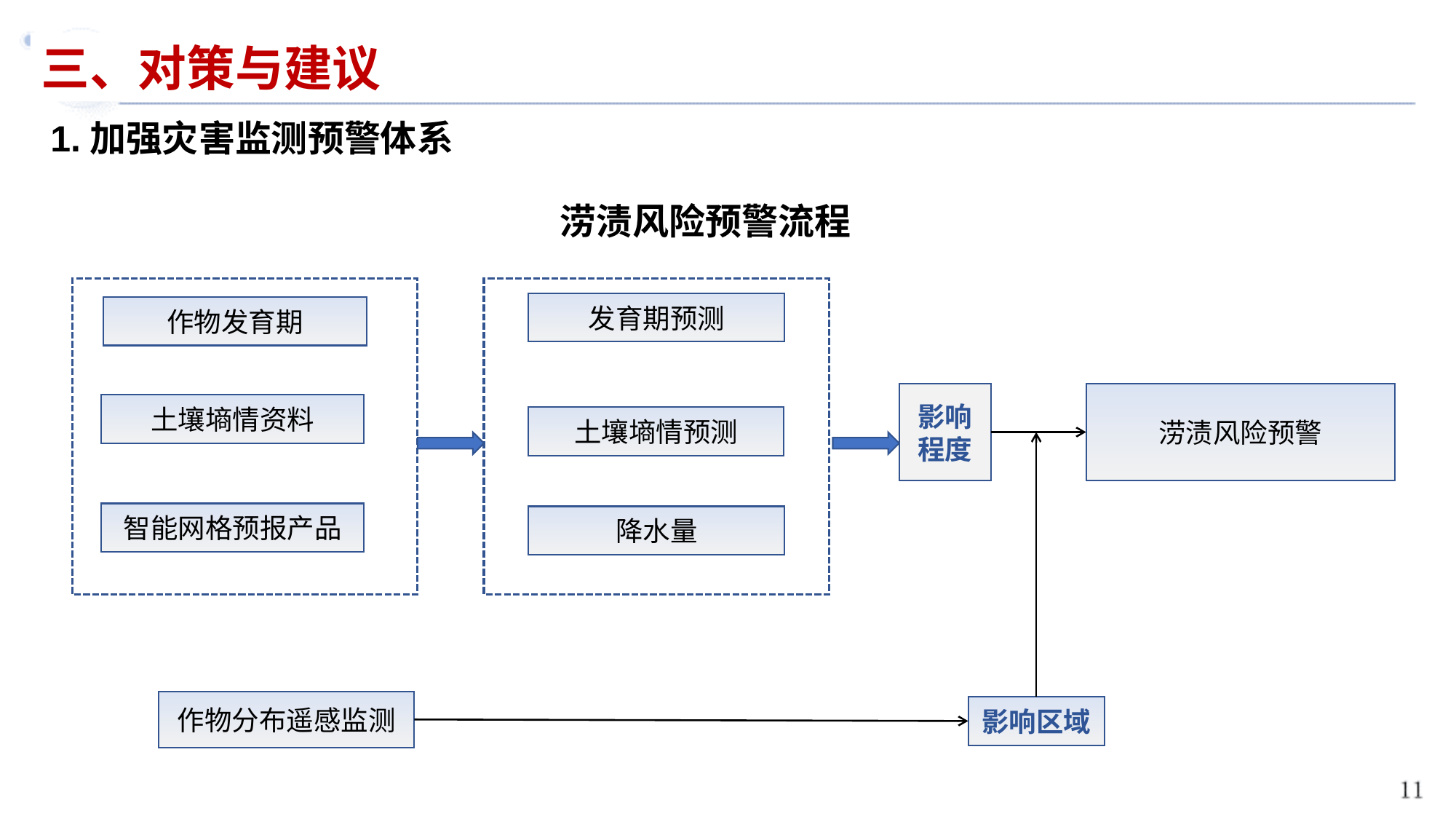

三、对策与建议
1.加强灾害监测预警体系
涝渍风险预警流程

发育期预测
作物发育期
影响程度
涝渍风险预警
土壤墒情资料
土壤墒情预测

智能网格预报产品
降水量
作物分布遥感监测
影响区域